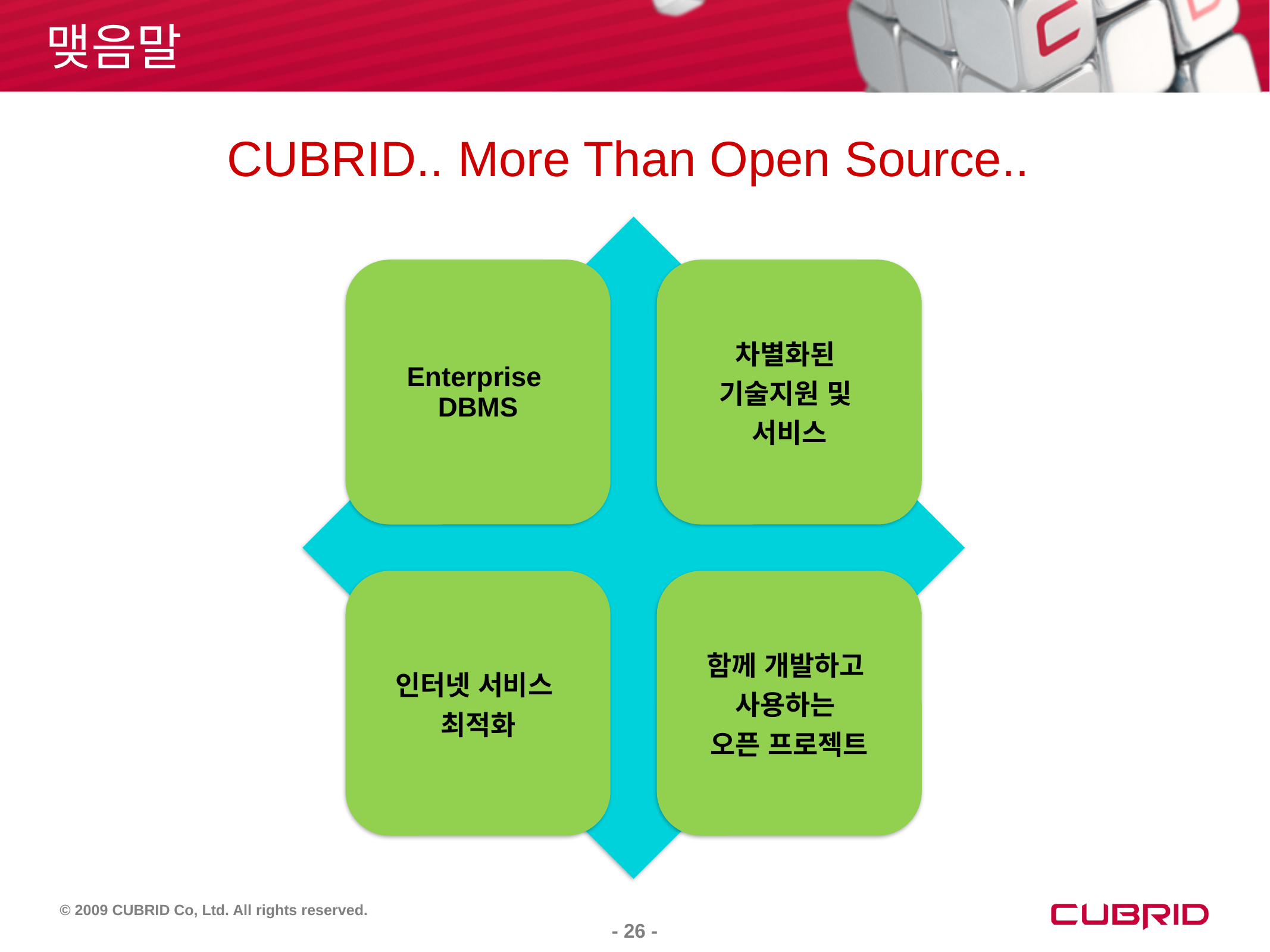

맺음말
CUBRID.. More Than Open Source..
Enterprise
DBMS
차별화된
기술지원 및
서비스
인터넷 서비스
최적화
함께 개발하고
사용하는
오픈 프로젝트
- 26 -